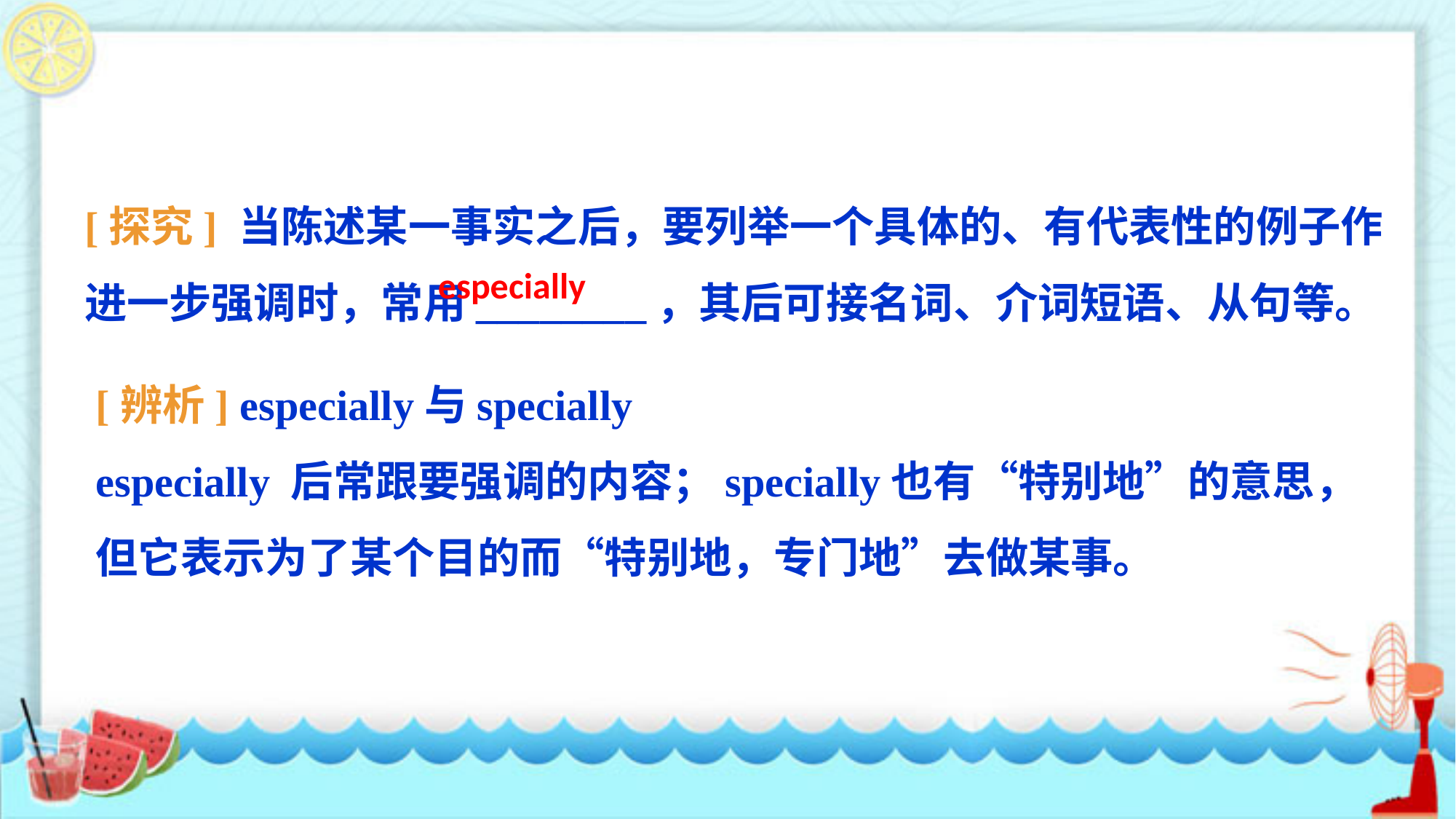

[探究] 当陈述某一事实之后，要列举一个具体的、有代表性的例子作进一步强调时，常用________，其后可接名词、介词短语、从句等。
especially
[辨析] especially与specially
especially 后常跟要强调的内容；specially也有“特别地”的意思，但它表示为了某个目的而“特别地，专门地”去做某事。